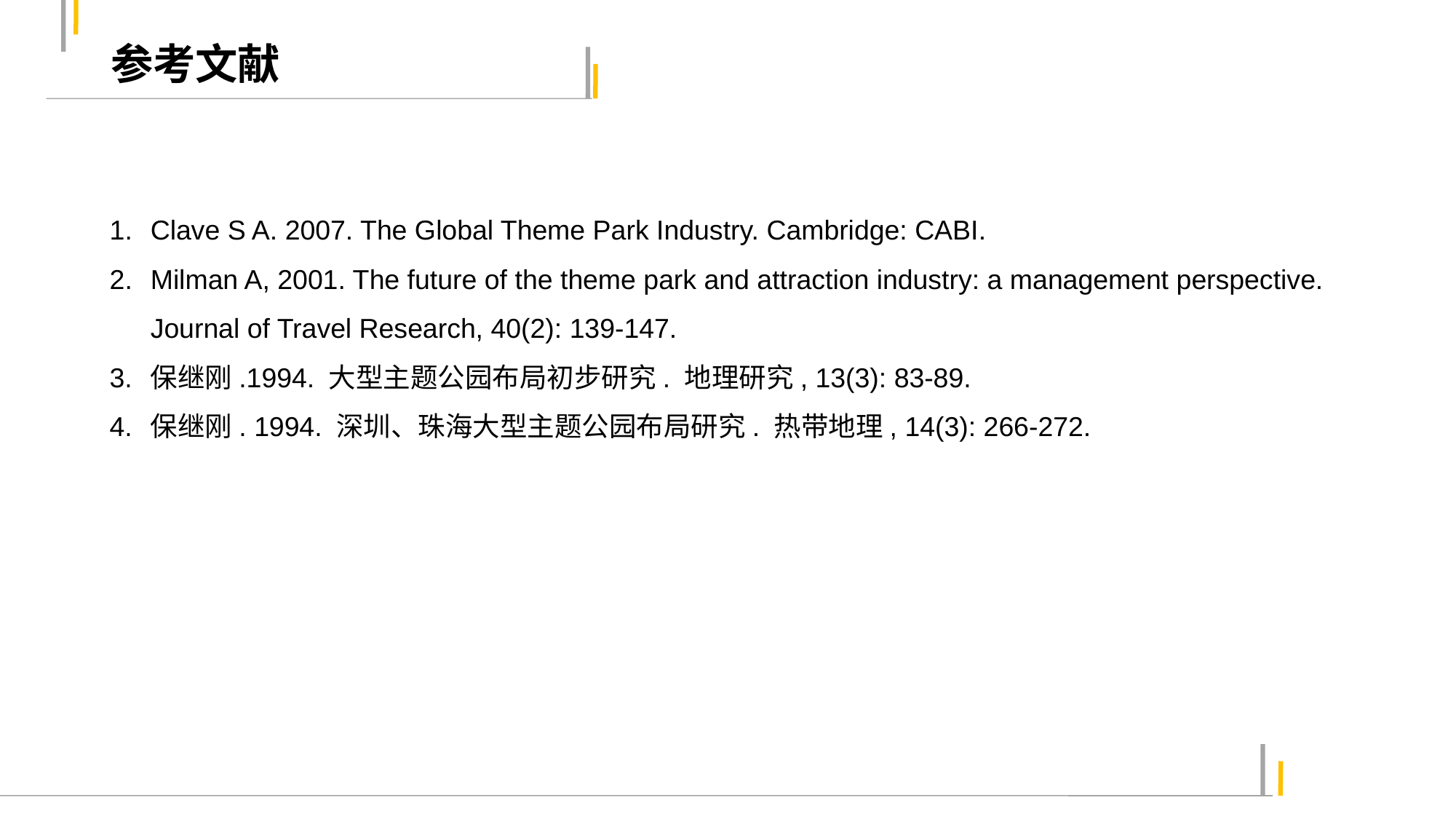

参考文献

Clave S A. 2007. The Global Theme Park Industry. Cambridge: CABI.
Milman A, 2001. The future of the theme park and attraction industry: a management perspective. Journal of Travel Research, 40(2): 139-147.
保继刚.1994. 大型主题公园布局初步研究. 地理研究, 13(3): 83-89.
保继刚. 1994. 深圳、珠海大型主题公园布局研究. 热带地理, 14(3): 266-272.